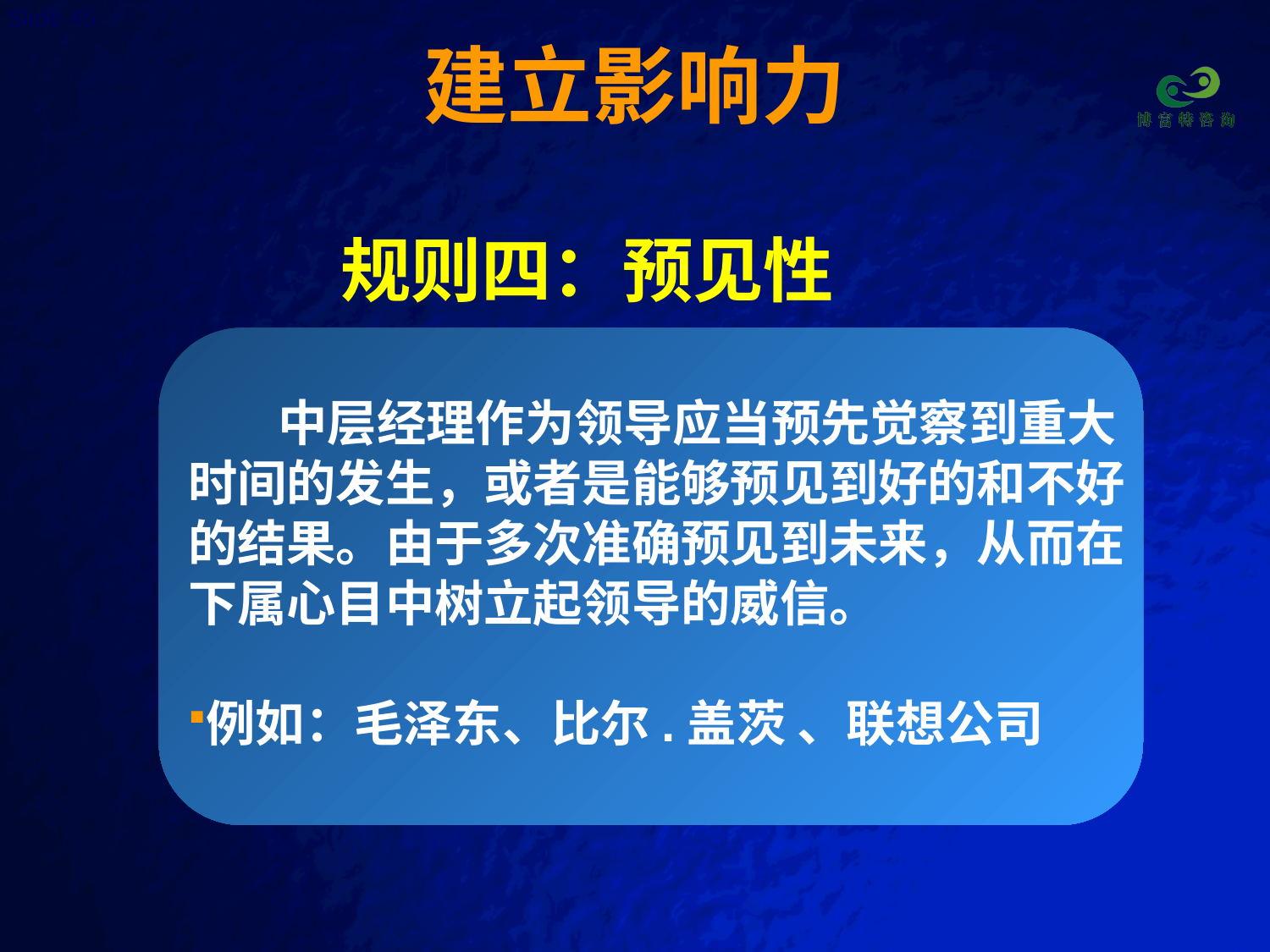

# 建立影响力
规则四：预见性

       中层经理作为领导应当预先觉察到重大
时间的发生，或者是能够预见到好的和不好
的结果。由于多次准确预见到未来，从而在
下属心目中树立起领导的威信。

例如：毛泽东、比尔.盖茨 、联想公司